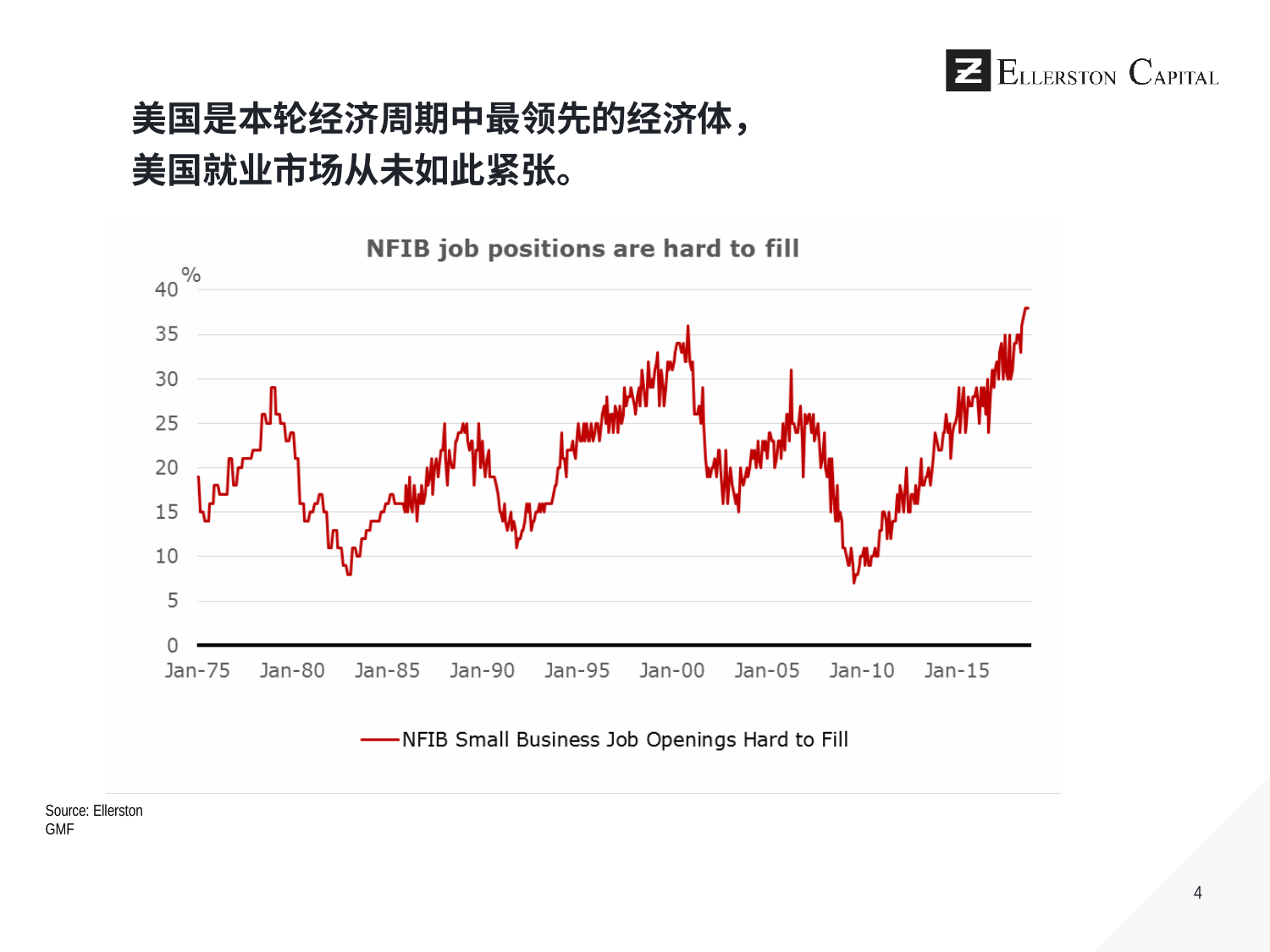

# 美国是本轮经济周期中最领先的经济体， 美国就业市场从未如此紧张。

Source: Ellerston
GMF
4